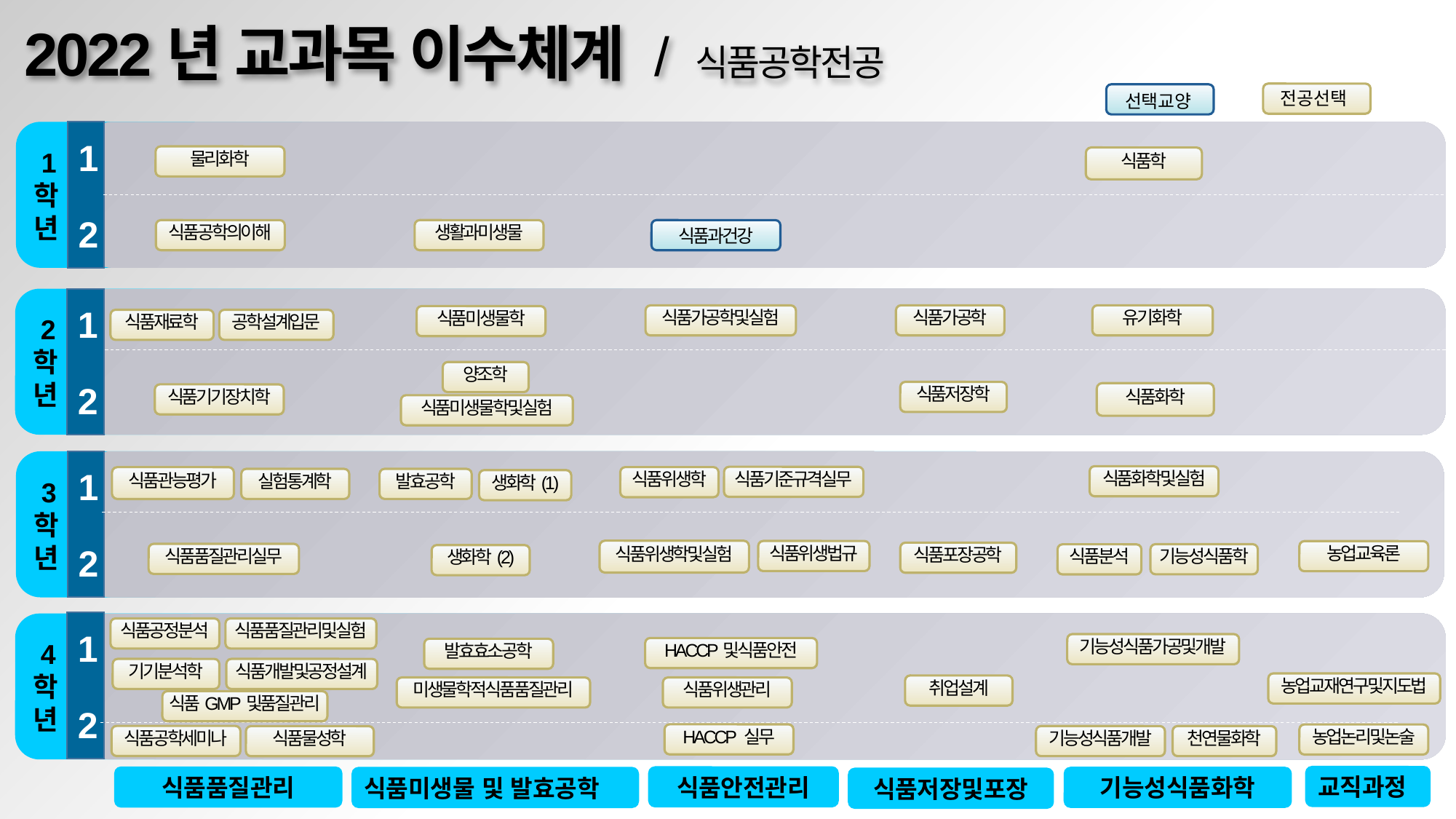

2022년 교과목 이수체계 / 식품공학전공
전공선택

선택교양

 1
학
년
1

2

물리화학
식품학
식품공학의이해
식품과건강
생활과미생물
 2
학
년
1

2

식품가공학
유기화학
식품가공학및실험
식품미생물학
식품재료학
공학설계입문
양조학
식품저장학
식품화학
식품기기장치학
식품미생물학및실험
 3
학
년
1

2

식품화학및실험
식품기준규격실무
식품관능평가
식품위생학
실험통계학
발효공학
생화학(1)
식품위생학및실험
식품위생법규
농업교육론
식품포장공학
식품품질관리실무
기능성식품학
식품분석
생화학(2)
1

2
 4
학
년

식품공정분석
식품품질관리및실험
기능성식품가공및개발
HACCP및식품안전
발효효소공학
기기분석학
식품개발및공정설계
농업교재연구및지도법
취업설계
미생물학적식품품질관리
식품위생관리
식품GMP및품질관리
HACCP 실무
농업논리및논술
식품공학세미나
기능성식품개발
천연물화학
식품물성학
교직과정
식품안전관리
식품품질관리
기능성식품화학
식품미생물 및 발효공학
식품저장및포장